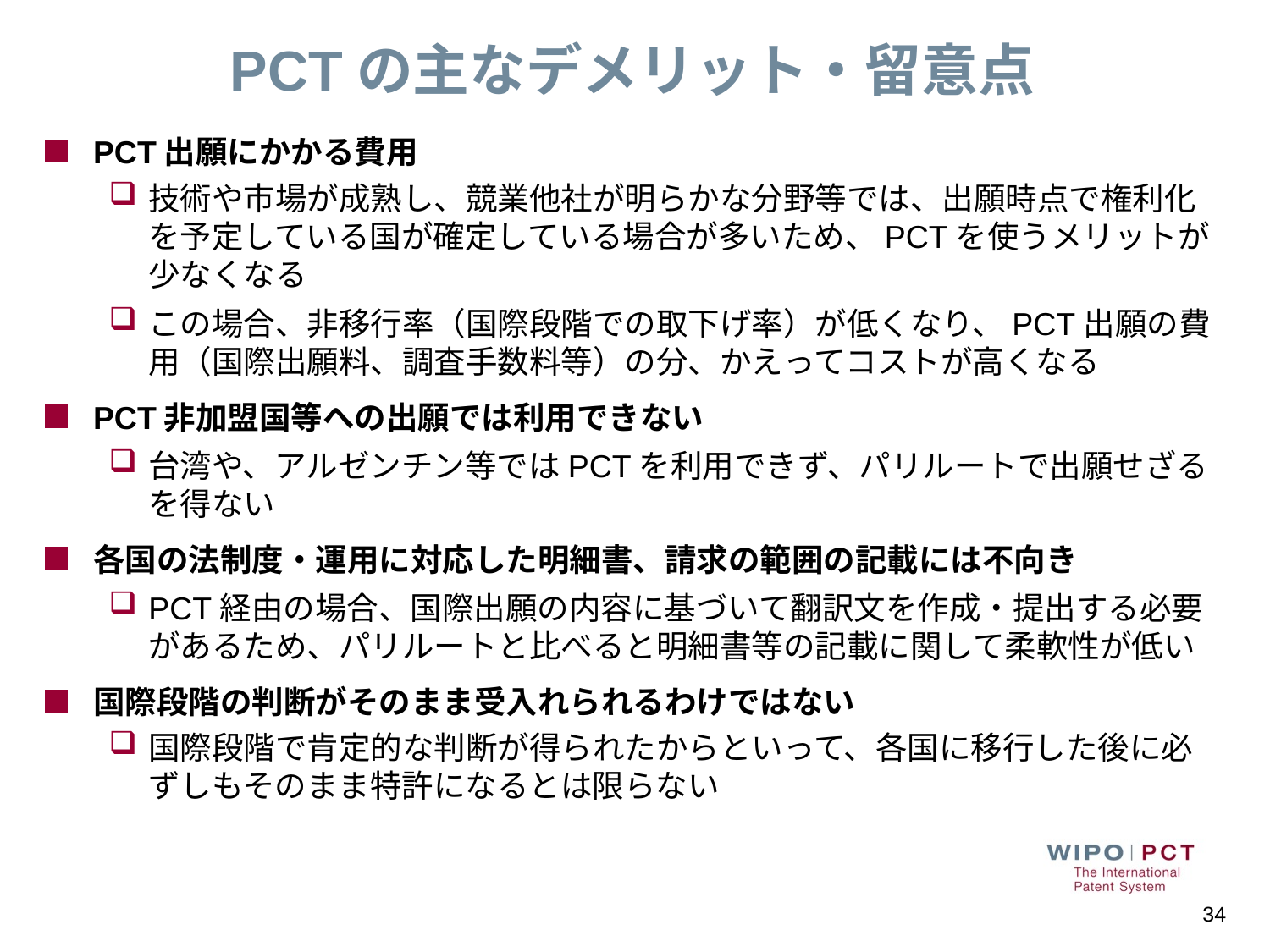

PCTの主なデメリット・留意点
PCT出願にかかる費用
技術や市場が成熟し、競業他社が明らかな分野等では、出願時点で権利化を予定している国が確定している場合が多いため、PCTを使うメリットが少なくなる
この場合、非移行率（国際段階での取下げ率）が低くなり、PCT出願の費用（国際出願料、調査手数料等）の分、かえってコストが高くなる
PCT非加盟国等への出願では利用できない
台湾や、アルゼンチン等ではPCTを利用できず、パリルートで出願せざるを得ない
各国の法制度・運用に対応した明細書、請求の範囲の記載には不向き
PCT経由の場合、国際出願の内容に基づいて翻訳文を作成・提出する必要があるため、パリルートと比べると明細書等の記載に関して柔軟性が低い
国際段階の判断がそのまま受入れられるわけではない
国際段階で肯定的な判断が得られたからといって、各国に移行した後に必ずしもそのまま特許になるとは限らない